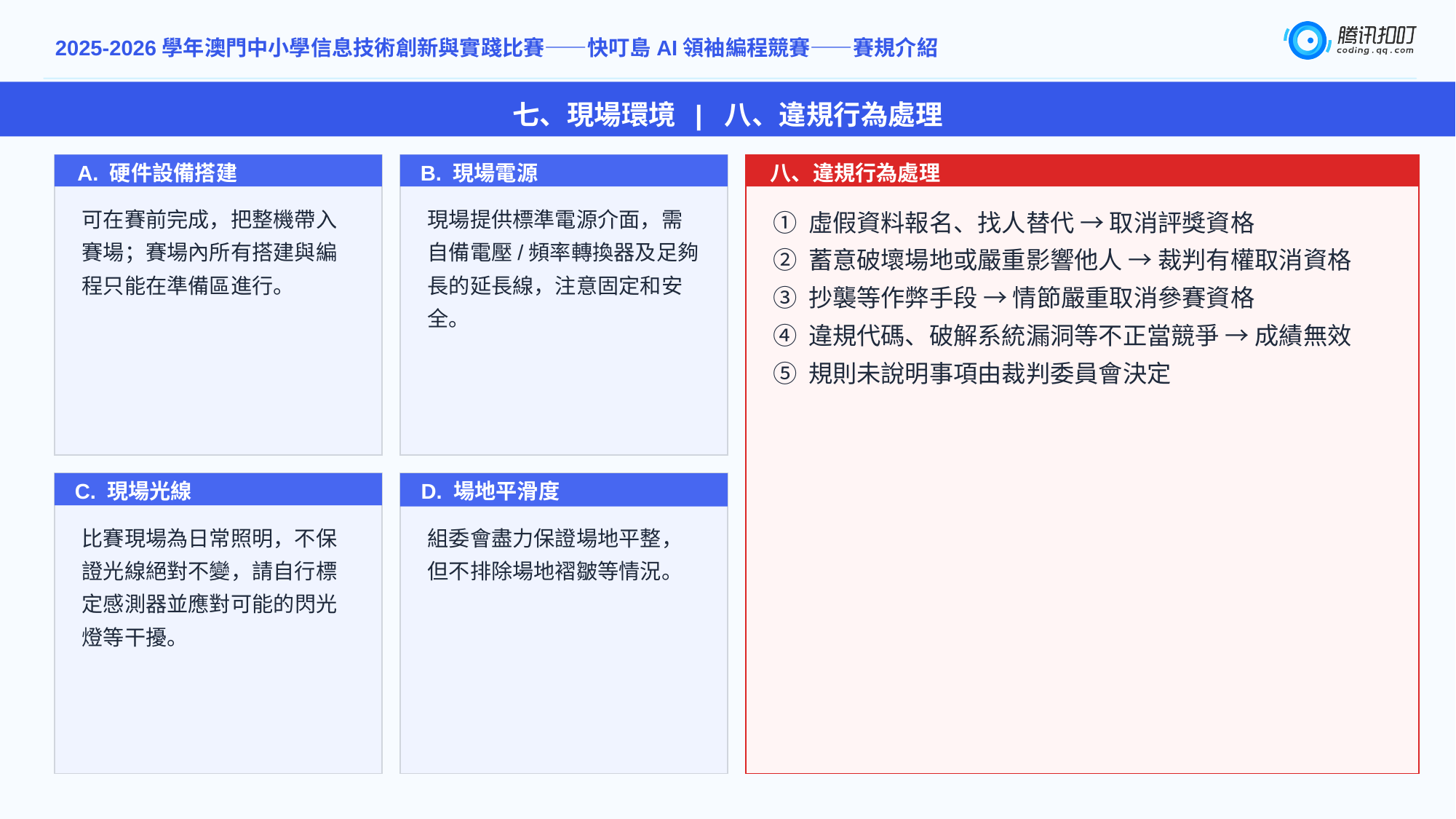

2025-2026學年澳門中小學信息技術創新與實踐比賽——快叮島AI領袖編程競賽——賽規介紹

七、現場環境  |  八、違規行為處理
  A. 硬件設備搭建
  B. 現場電源
  八、違規行為處理

可在賽前完成，把整機帶入賽場；賽場內所有搭建與編程只能在準備區進行。
現場提供標準電源介面，需自備電壓/頻率轉換器及足夠長的延長線，注意固定和安全。
① 虛假資料報名、找人替代 → 取消評獎資格
② 蓄意破壞場地或嚴重影響他人 → 裁判有權取消資格
③ 抄襲等作弊手段 → 情節嚴重取消參賽資格
④ 違規代碼、破解系統漏洞等不正當競爭 → 成績無效
⑤ 規則未說明事項由裁判委員會決定
  C. 現場光線
  D. 場地平滑度

比賽現場為日常照明，不保證光線絕對不變，請自行標定感測器並應對可能的閃光燈等干擾。
組委會盡力保證場地平整，但不排除場地褶皺等情況。